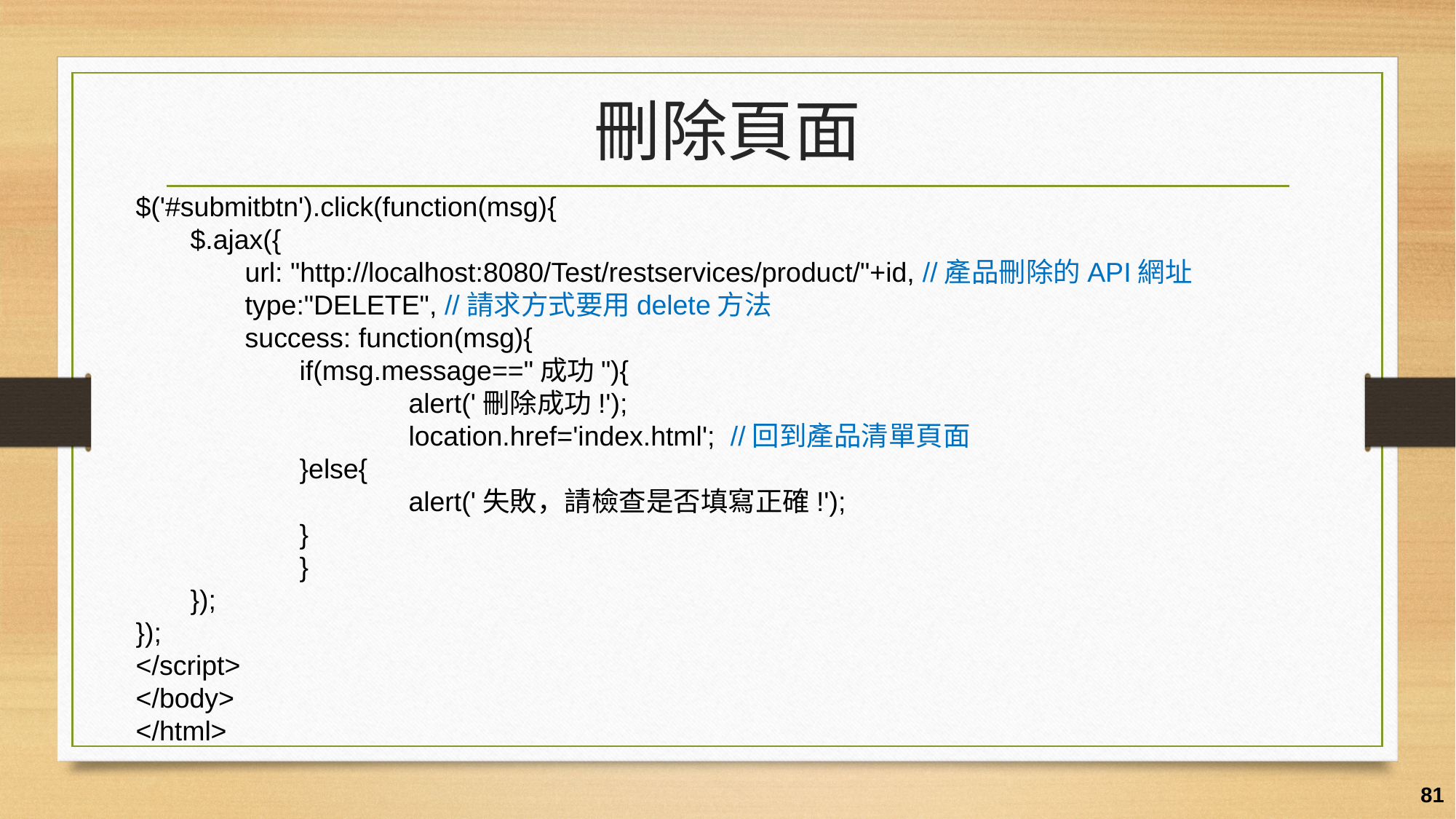

# 刪除頁面
$('#submitbtn').click(function(msg){
$.ajax({
url: "http://localhost:8080/Test/restservices/product/"+id, //產品刪除的API網址
type:"DELETE", //請求方式要用delete方法
success: function(msg){
if(msg.message=="成功"){
	alert('刪除成功!');
	location.href='index.html';  //回到產品清單頁面
}else{
	alert('失敗，請檢查是否填寫正確!');
}
	}
});
});
</script>
</body>
</html>
81